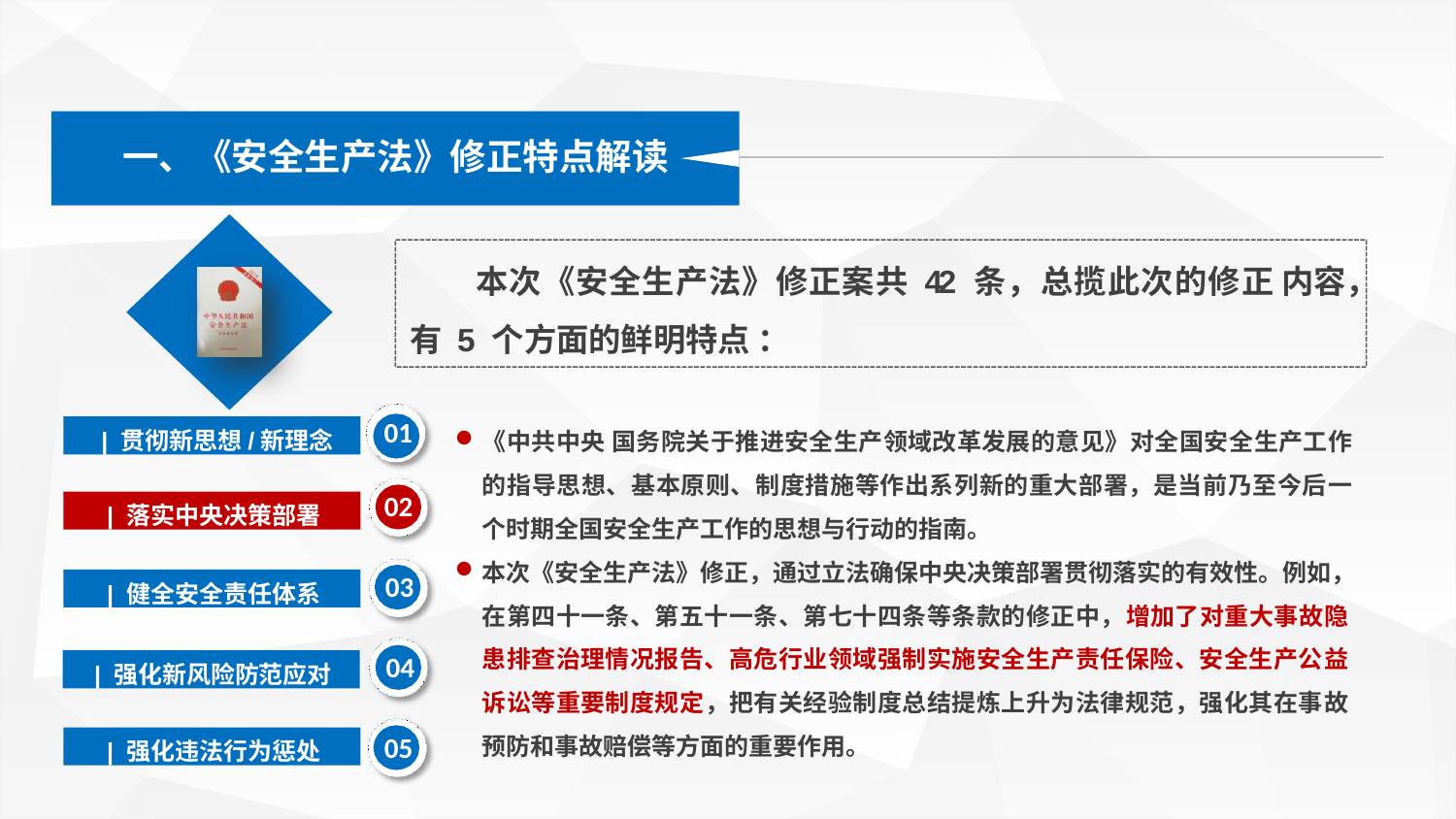

# 一、《安全生产法》修正特点解读

        本次《安全生产法》修正案共 42 条，总揽此次的修正 内容，有 5 个方面的鲜明特点 ：

《中共中央 国务院关于推进安全生产领域改革发展的意见》对全国安全生产工作 的指导思想、基本原则、制度措施等作出系列新的重大部署，是当前乃至今后一 个时期全国安全生产工作的思想与行动的指南。
本次《安全生产法》修正，通过立法确保中央决策部署贯彻落实的有效性。例如， 在第四十一条、第五十一条、第七十四条等条款的修正中，增加了对重大事故隐 患排查治理情况报告、高危行业领域强制实施安全生产责任保险、安全生产公益 诉讼等重要制度规定，把有关经验制度总结提炼上升为法律规范，强化其在事故 预防和事故赔偿等方面的重要作用。
01

| 贯彻新思想/新理念

02
| 落实中央决策部署

03
| 健全安全责任体系

04
| 强化新风险防范应对

05
| 强化违法行为惩处